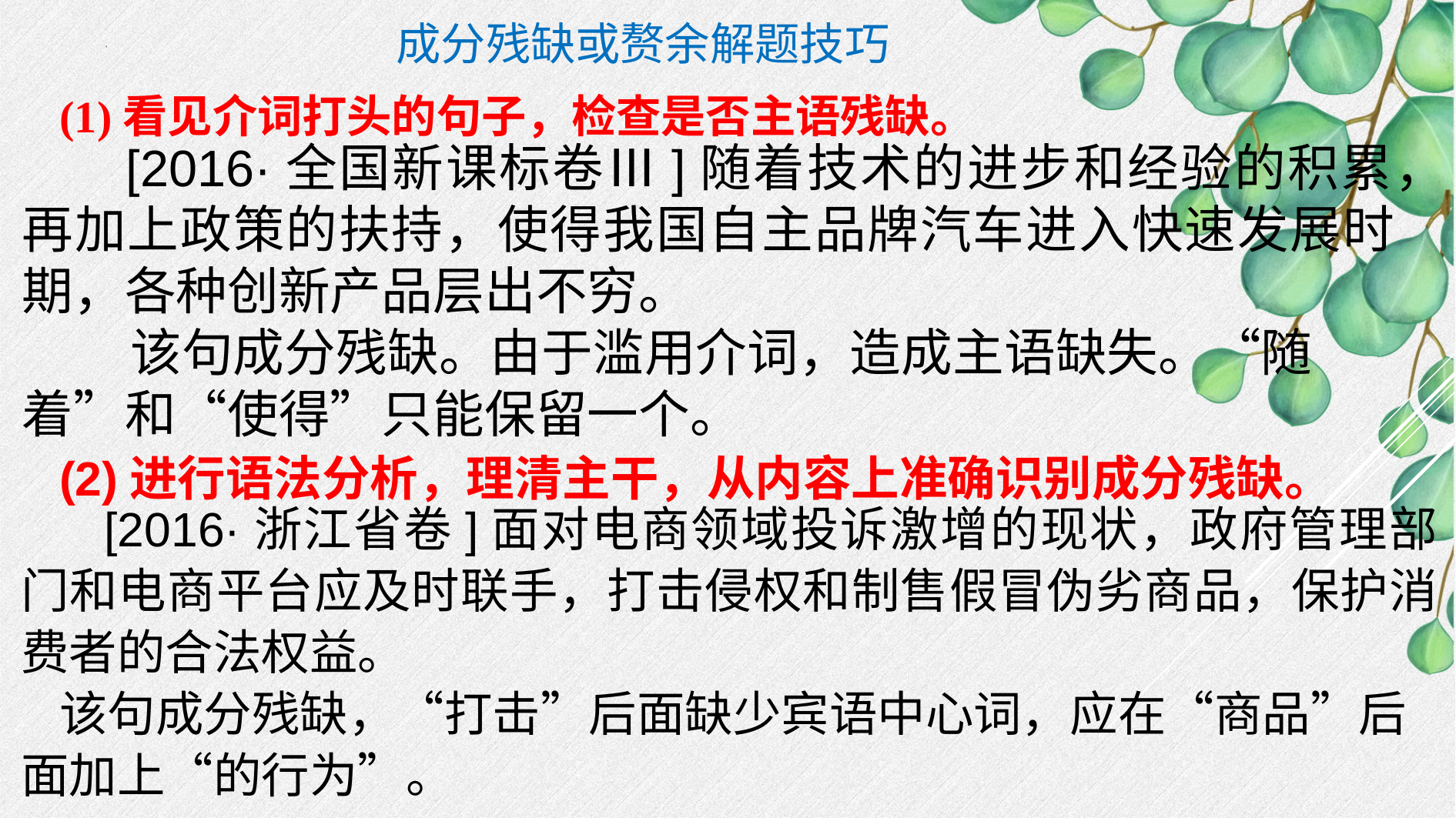

成分残缺或赘余解题技巧
(1)看见介词打头的句子，检查是否主语残缺。
　[2016·全国新课标卷Ⅲ]随着技术的进步和经验的积累，再加上政策的扶持，使得我国自主品牌汽车进入快速发展时期，各种创新产品层出不穷。
     该句成分残缺。由于滥用介词，造成主语缺失。“随着”和“使得”只能保留一个。
(2)进行语法分析，理清主干，从内容上准确识别成分残缺。
   [2016·浙江省卷]面对电商领域投诉激增的现状，政府管理部门和电商平台应及时联手，打击侵权和制售假冒伪劣商品，保护消费者的合法权益。
该句成分残缺，“打击”后面缺少宾语中心词，应在“商品”后面加上“的行为”。